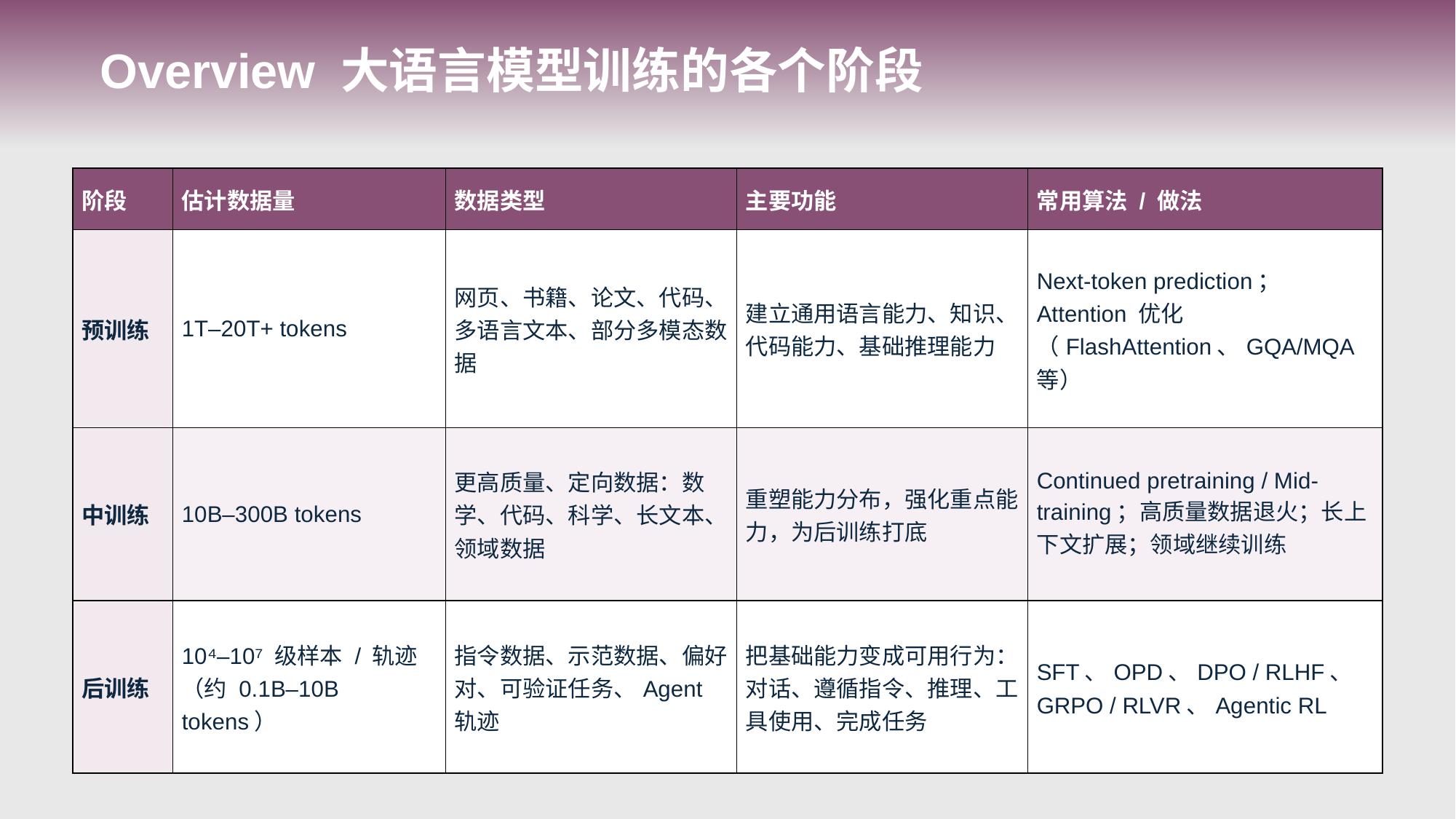

# Overview 大语言模型训练的各个阶段
| 阶段 | 估计数据量 | 数据类型 | 主要功能 | 常用算法 / 做法 |
| --- | --- | --- | --- | --- |
| 预训练 | 1T–20T+ tokens | 网页、书籍、论文、代码、多语言文本、部分多模态数据 | 建立通用语言能力、知识、代码能力、基础推理能力 | Next-token prediction；Attention 优化（FlashAttention、GQA/MQA等） |
| 中训练 | 10B–300B tokens | 更高质量、定向数据：数学、代码、科学、长文本、领域数据 | 重塑能力分布，强化重点能力，为后训练打底 | Continued pretraining / Mid-training；高质量数据退火；长上下文扩展；领域继续训练 |
| 后训练 | 10⁴–10⁷ 级样本 / 轨迹（约 0.1B–10B tokens） | 指令数据、示范数据、偏好对、可验证任务、Agent 轨迹 | 把基础能力变成可用行为：对话、遵循指令、推理、工具使用、完成任务 | SFT、OPD、DPO / RLHF、GRPO / RLVR、Agentic RL |